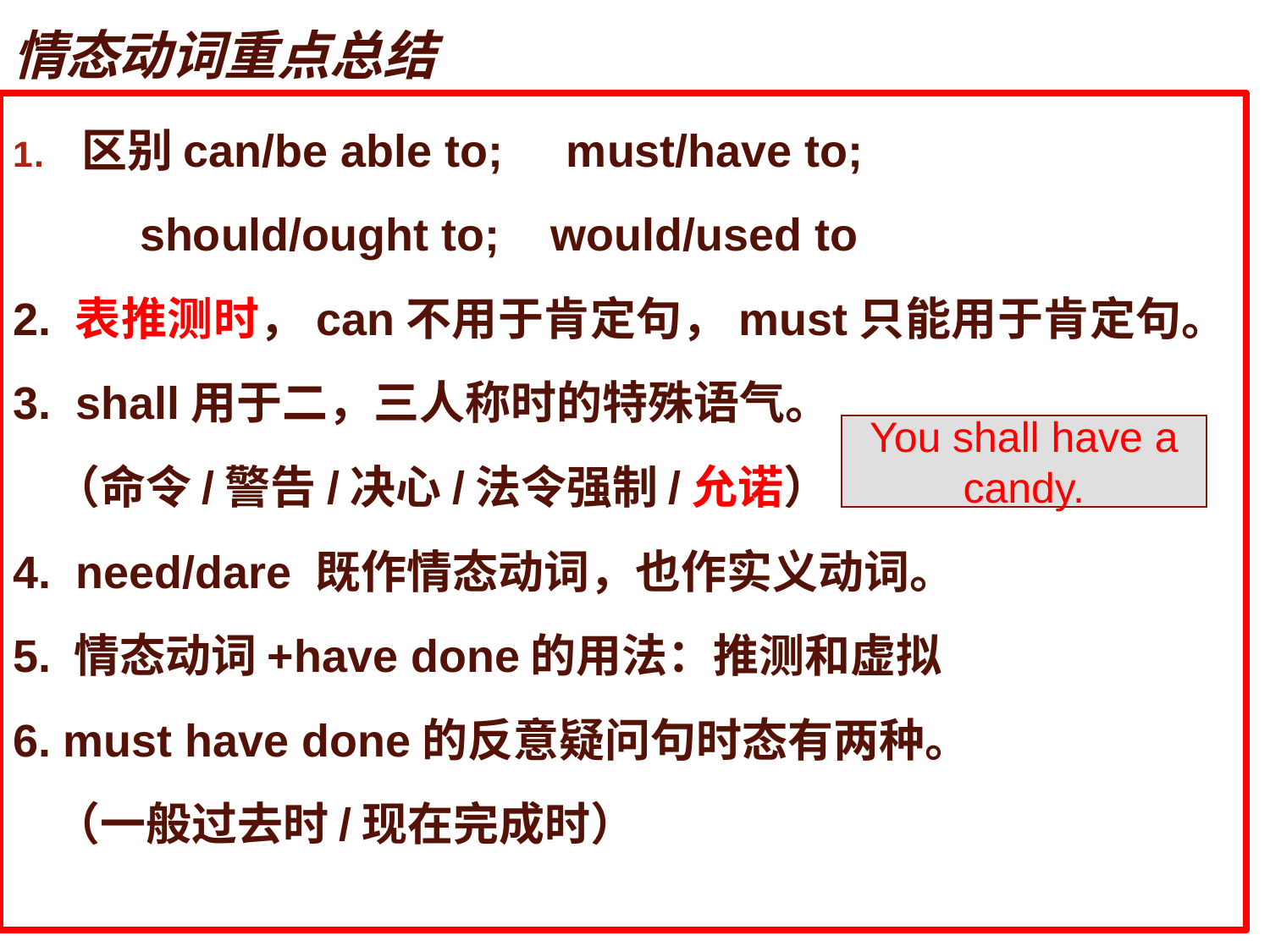

# 情态动词重点总结
区别can/be able to;     must/have to;
          should/ought to;    would/used to
2. 表推测时，can不用于肯定句，must只能用于肯定句。
3.  shall用于二，三人称时的特殊语气。
   （命令/警告/决心/法令强制/允诺）
4.  need/dare 既作情态动词，也作实义动词。
5. 情态动词+have done的用法：推测和虚拟
6. must have done的反意疑问句时态有两种。
   （一般过去时/现在完成时）

You shall have a candy.